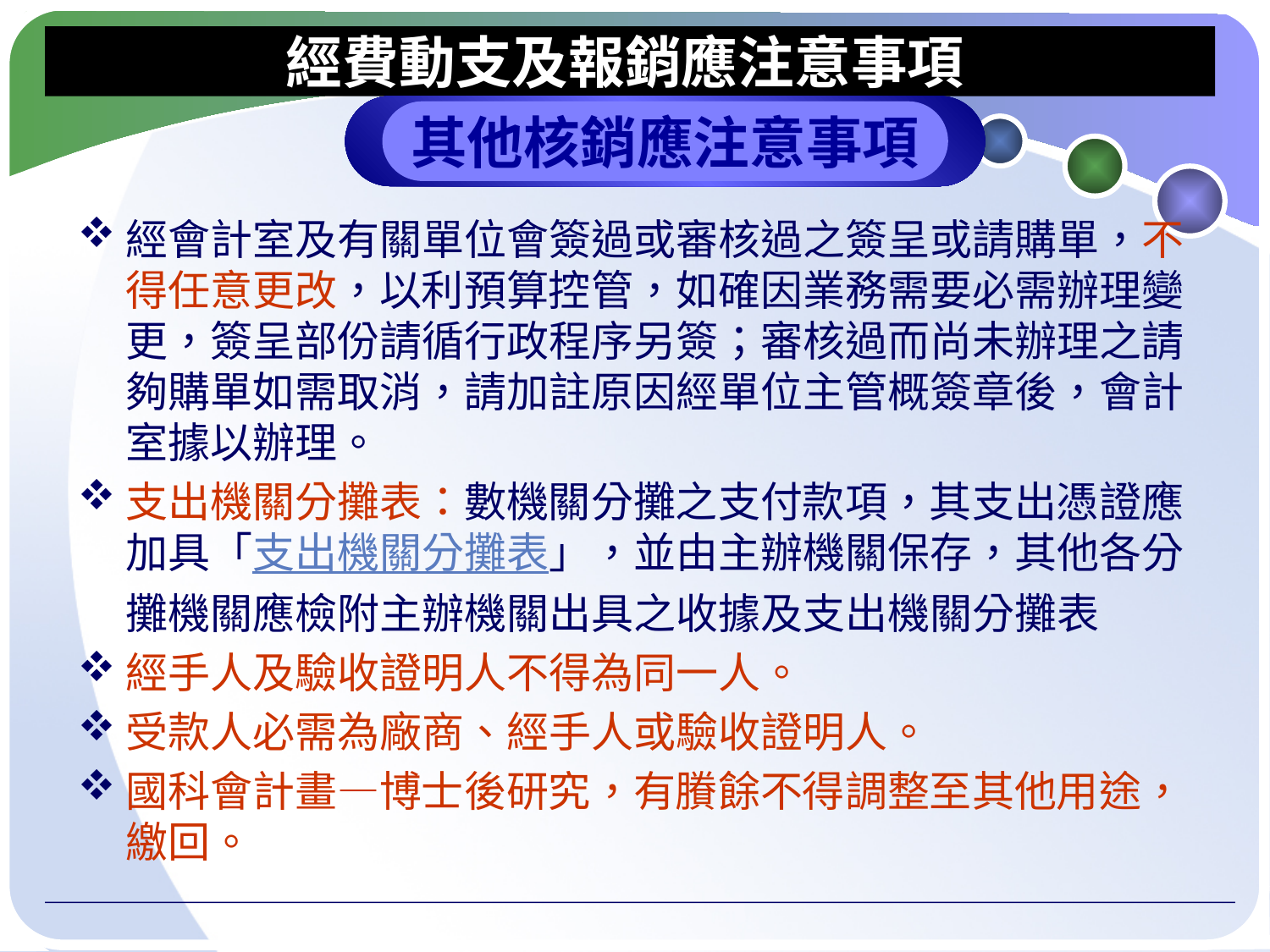

# 經費動支及報銷應注意事項

其他核銷應注意事項
經會計室及有關單位會簽過或審核過之簽呈或請購單，不得任意更改，以利預算控管，如確因業務需要必需辦理變更，簽呈部份請循行政程序另簽；審核過而尚未辦理之請夠購單如需取消，請加註原因經單位主管概簽章後，會計室據以辦理。
支出機關分攤表：數機關分攤之支付款項，其支出憑證應加具「支出機關分攤表」，並由主辦機關保存，其他各分攤機關應檢附主辦機關出具之收據及支出機關分攤表
經手人及驗收證明人不得為同一人。
受款人必需為廠商、經手人或驗收證明人。
國科會計畫—博士後研究，有賸餘不得調整至其他用途，繳回。